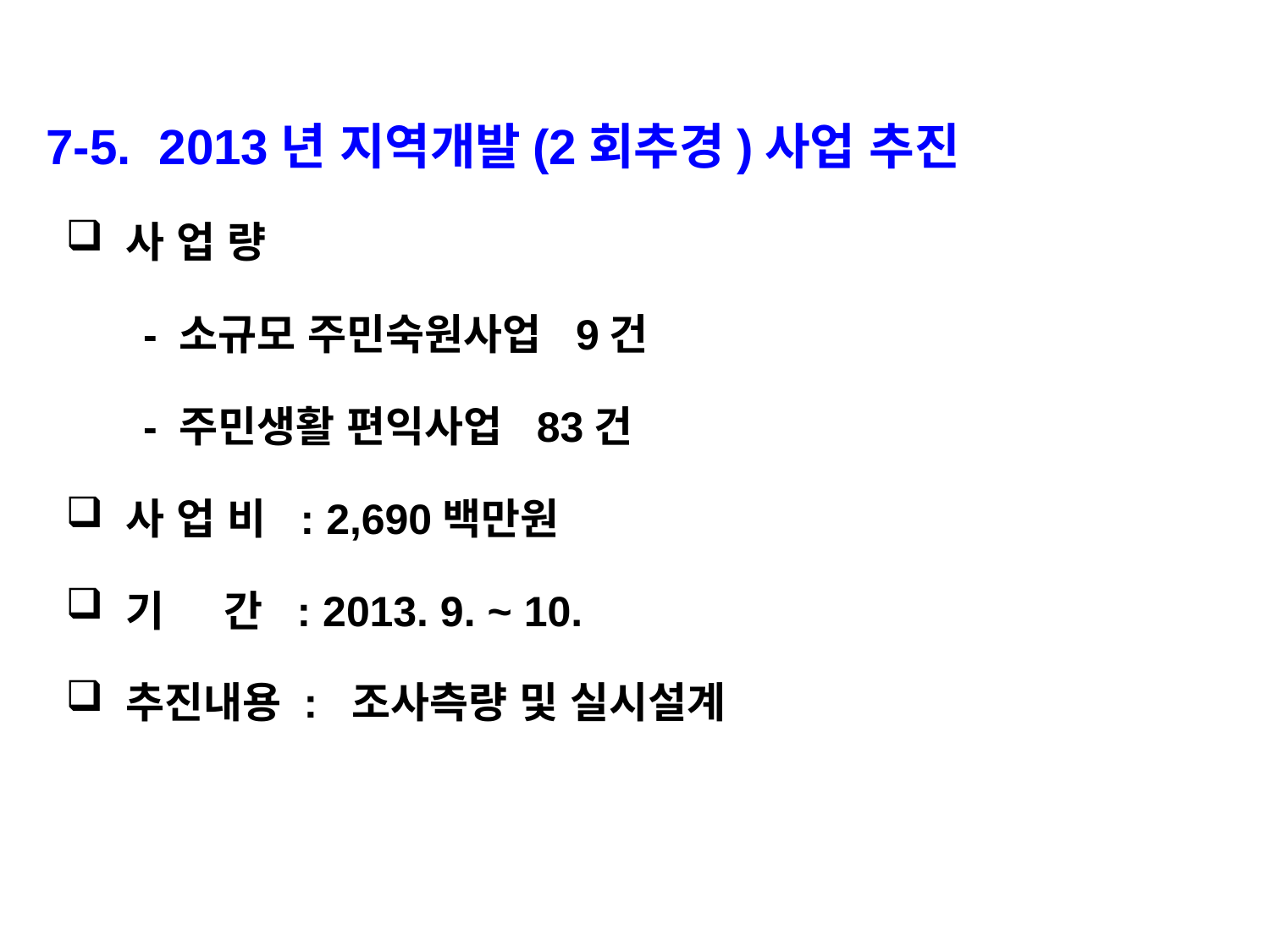

7-5.  2013년 지역개발(2회추경)사업 추진
 사 업 량
    - 소규모 주민숙원사업  9건
    - 주민생활 편익사업  83건
 사 업 비  : 2,690백만원
 기     간  : 2013. 9. ~ 10.
 추진내용 :  조사측량 및 실시설계